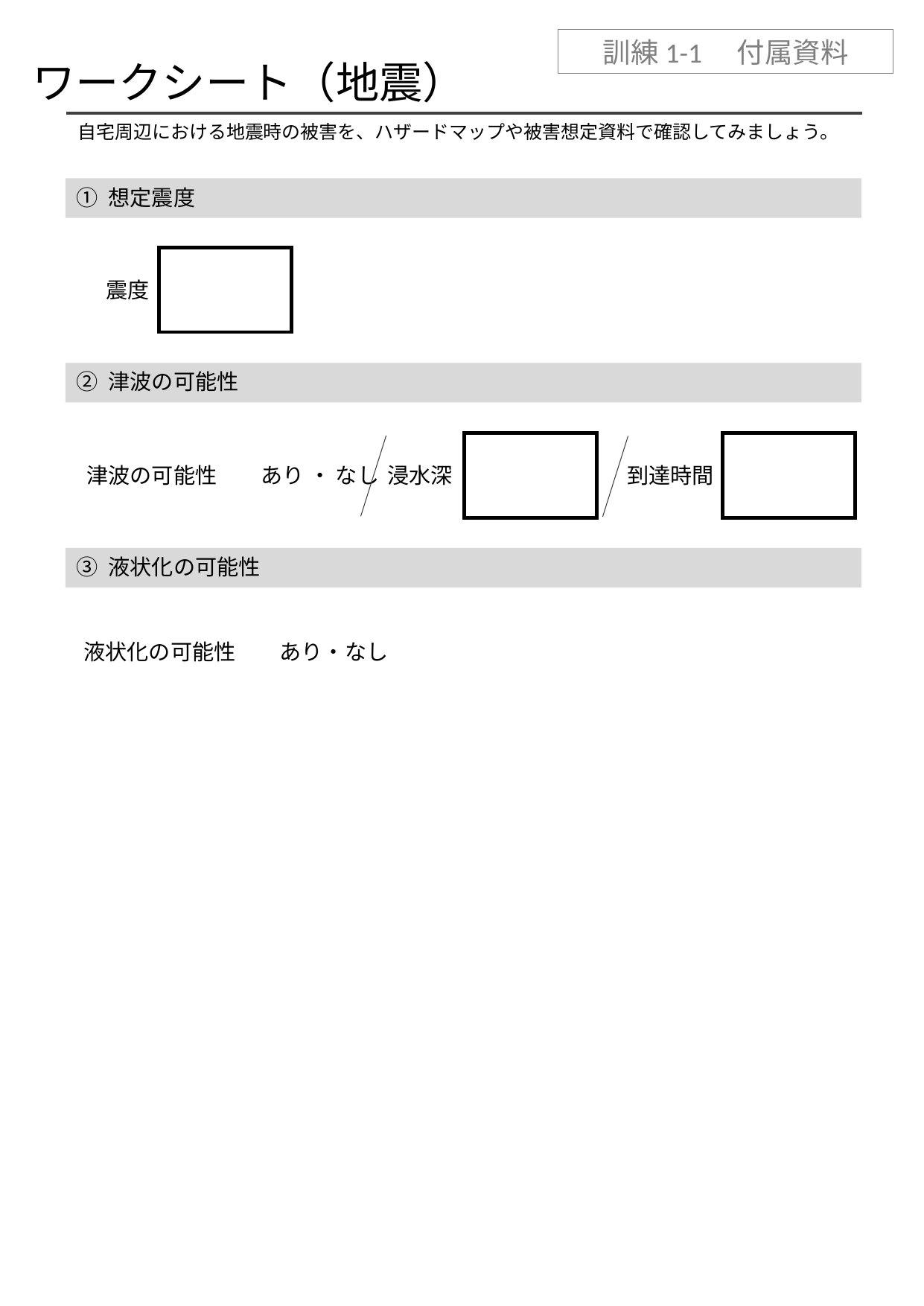

訓練1-1　付属資料
ワークシート（地震）
自宅周辺における地震時の被害を、ハザードマップや被害想定資料で確認してみましょう。
① 想定震度

震度
② 津波の可能性

津波の可能性　　あり ・ なし
浸水深
到達時間
③ 液状化の可能性
液状化の可能性　　あり・なし